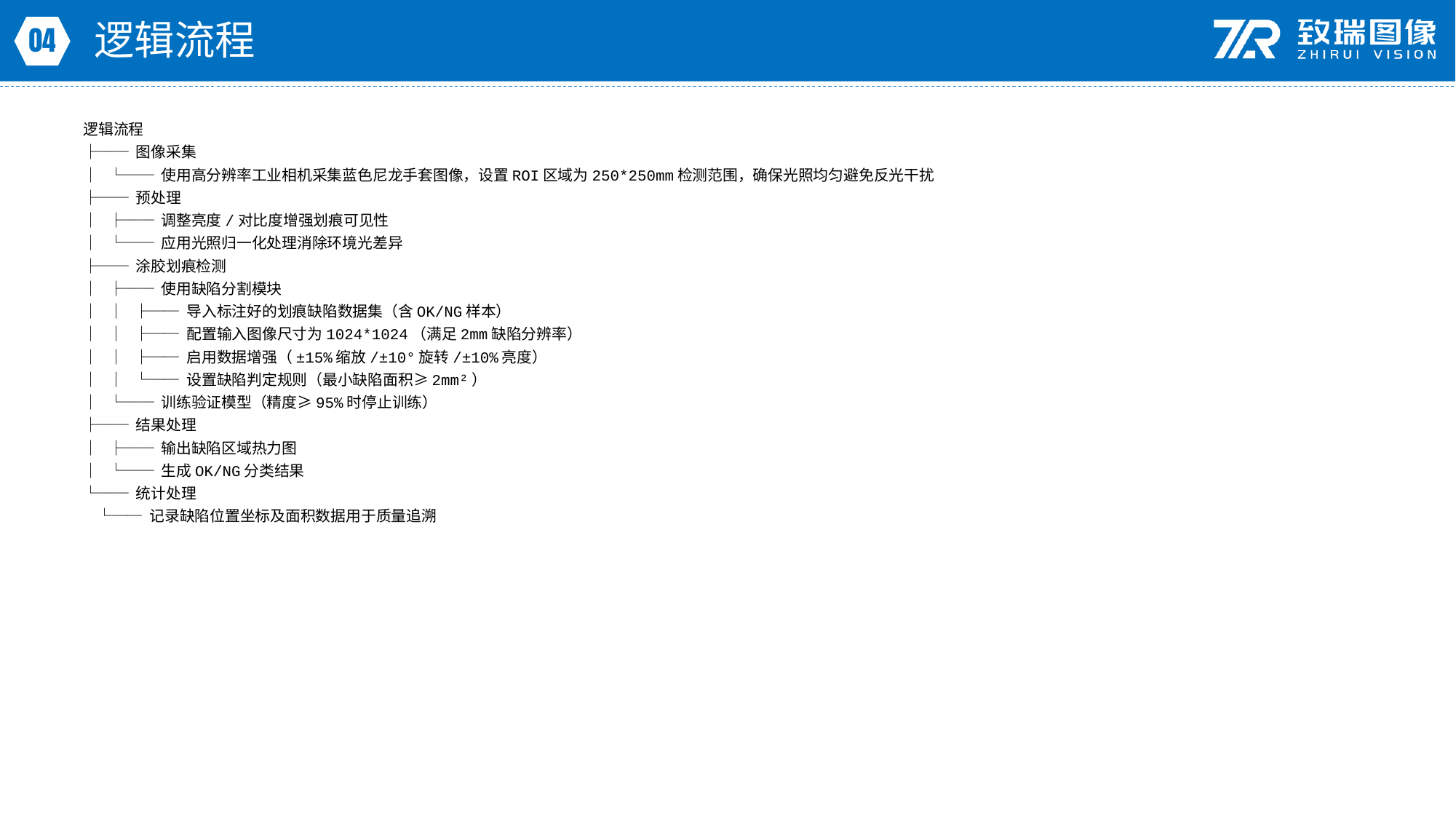

逻辑流程
04

逻辑流程
├── 图像采集
│   └── 使用高分辨率工业相机采集蓝色尼龙手套图像，设置ROI区域为250*250mm检测范围，确保光照均匀避免反光干扰
├── 预处理
│   ├── 调整亮度/对比度增强划痕可见性
│   └── 应用光照归一化处理消除环境光差异
├── 涂胶划痕检测
│   ├── 使用缺陷分割模块
│   │   ├── 导入标注好的划痕缺陷数据集（含OK/NG样本）
│   │   ├── 配置输入图像尺寸为1024*1024（满足2mm缺陷分辨率）
│   │   ├── 启用数据增强（±15%缩放/±10°旋转/±10%亮度）
│   │   └── 设置缺陷判定规则（最小缺陷面积≥2mm²）
│   └── 训练验证模型（精度≥95%时停止训练）
├── 结果处理
│   ├── 输出缺陷区域热力图
│   └── 生成OK/NG分类结果
└── 统计处理
    └── 记录缺陷位置坐标及面积数据用于质量追溯